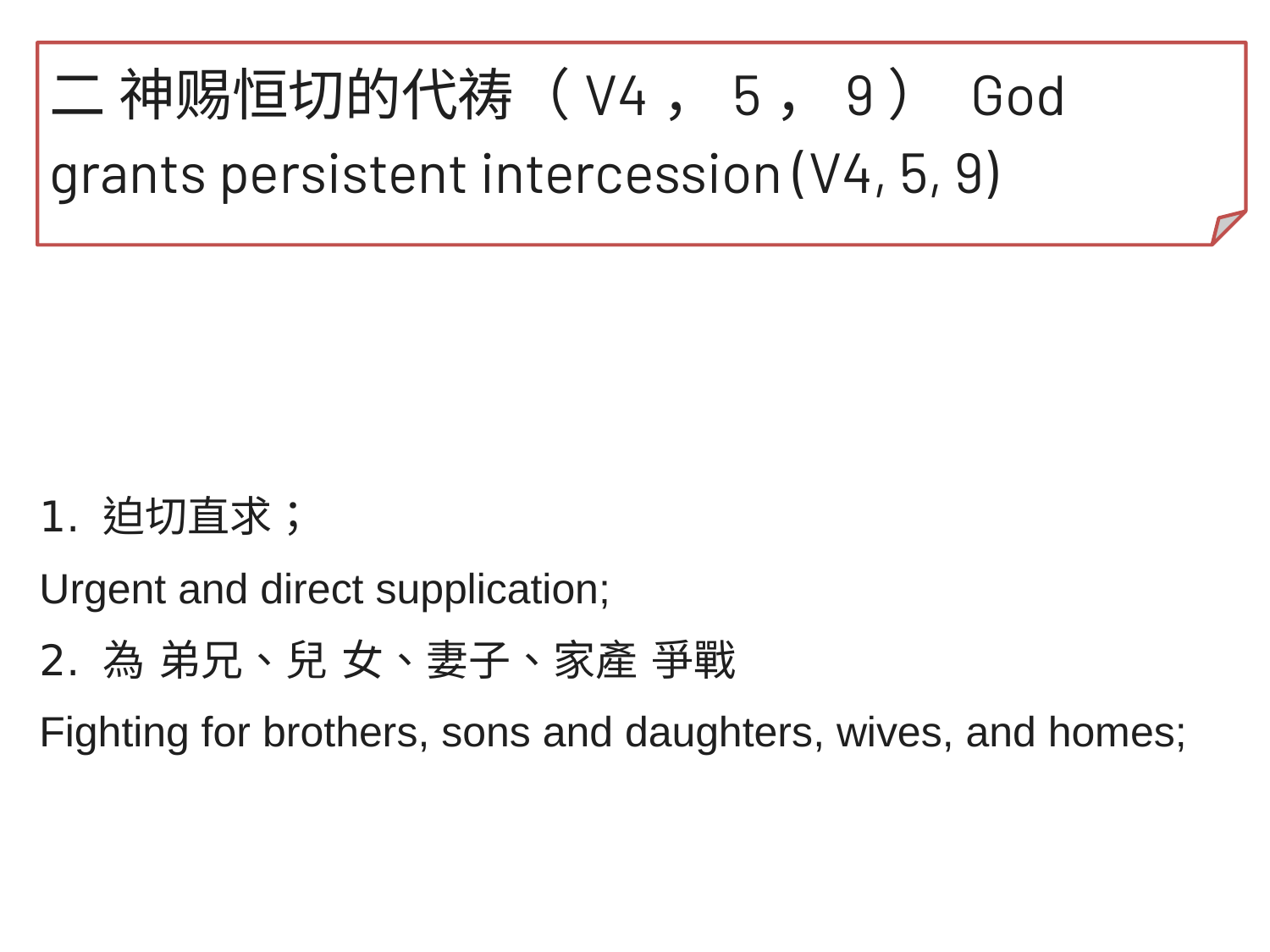

二 神赐恒切的代祷（V4，5，9） God grants persistent intercession (V4, 5, 9)
迫切直求；
Urgent and direct supplication;
為 弟兄、兒 女、妻子、家產 爭戰
Fighting for brothers, sons and daughters, wives, and homes;